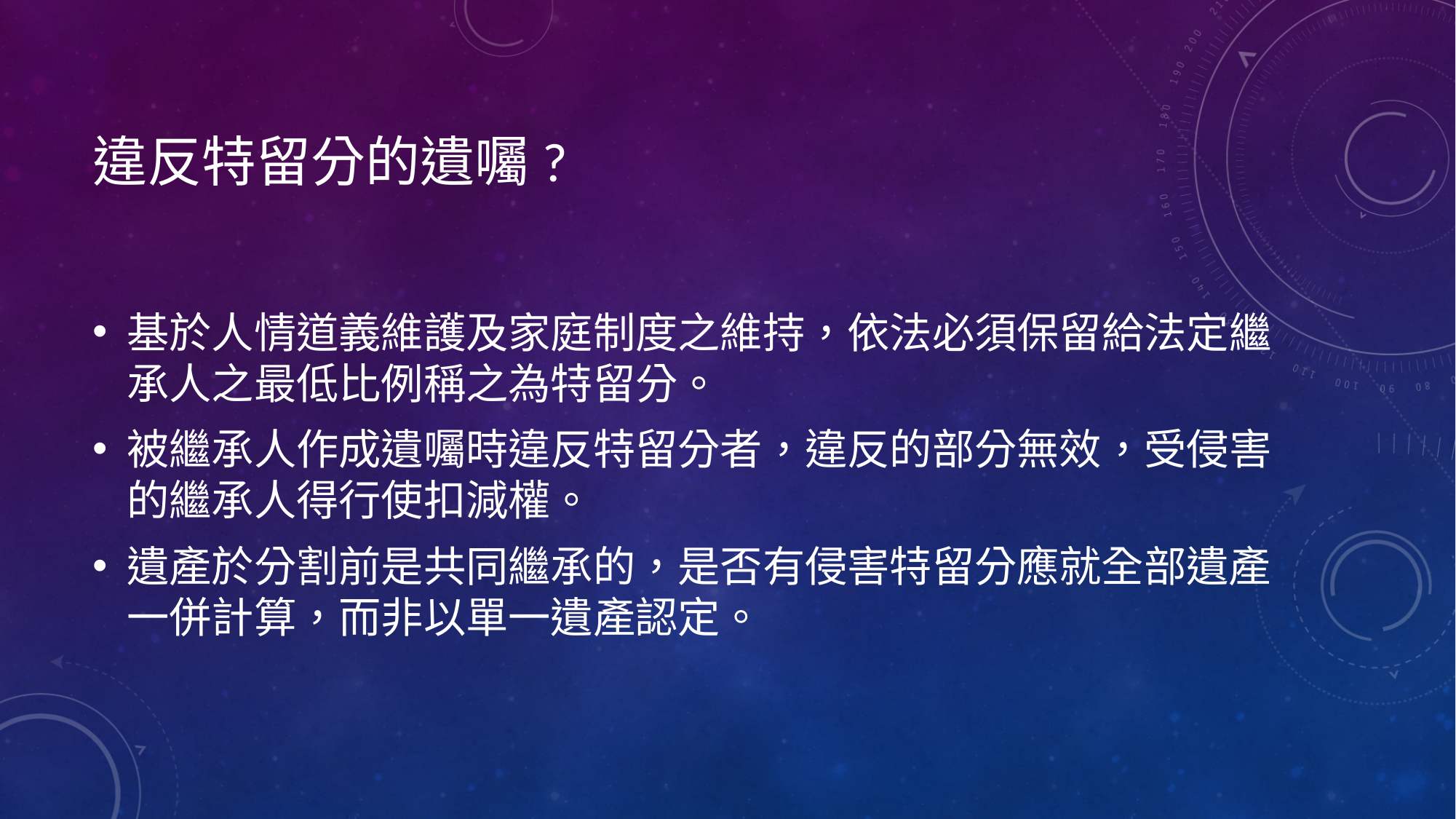

違反特留分的遺囑?
基於人情道義維護及家庭制度之維持，依法必須保留給法定繼承人之最低比例稱之為特留分。
被繼承人作成遺囑時違反特留分者，違反的部分無效，受侵害的繼承人得行使扣減權。
遺產於分割前是共同繼承的，是否有侵害特留分應就全部遺產一併計算，而非以單一遺產認定。